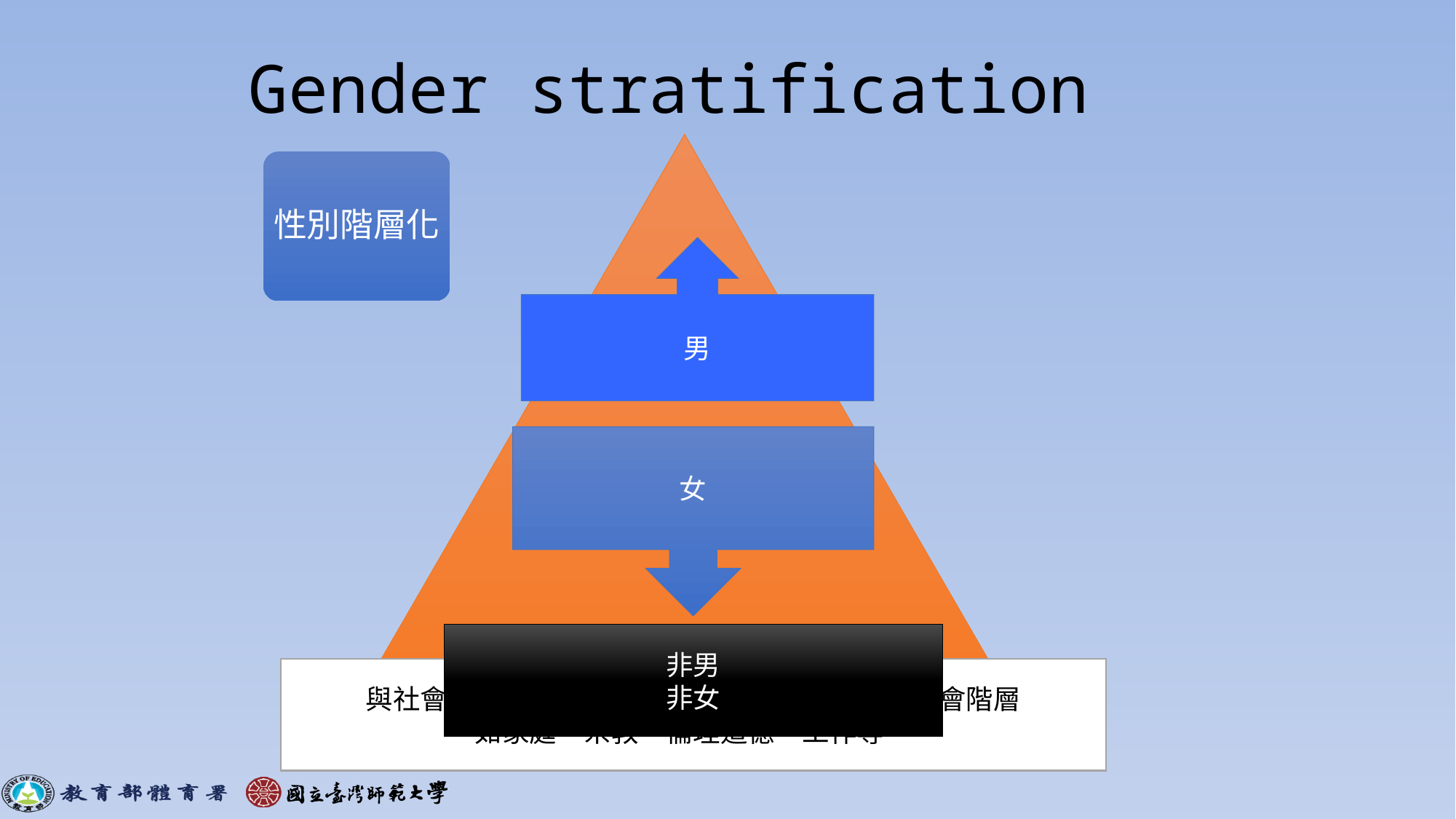

# Gender stratification

性別階層化
男

女
非男
非女
與社會其他零件或單位結合，形成男女二分的社會階層
如家庭，宗教，倫理道德，工作等。